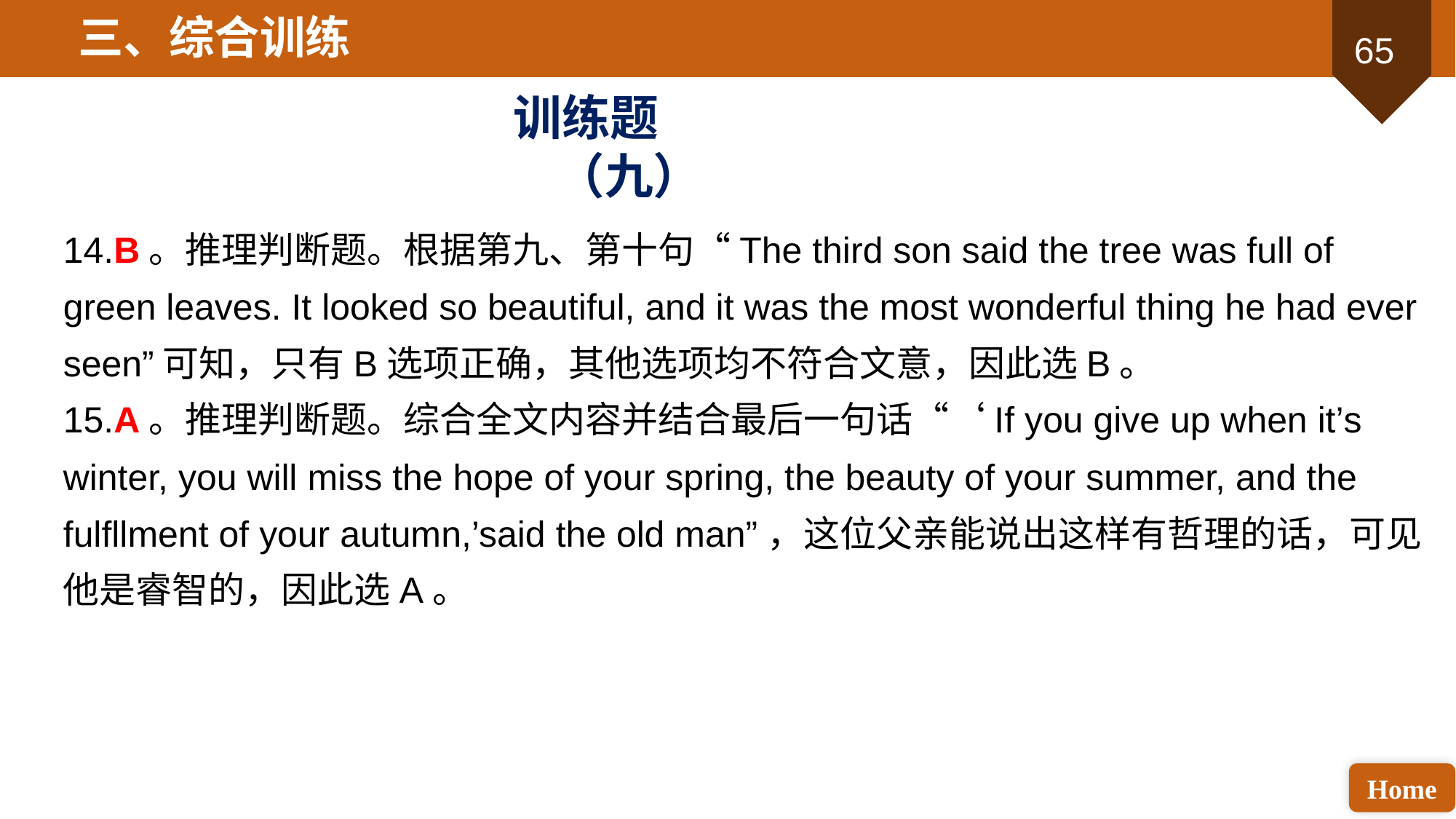

三、综合训练
训练题（九）
14.B。推理判断题。根据第九、第十句“The third son said the tree was full of green leaves. It looked so beautiful, and it was the most wonderful thing he had ever seen”可知，只有B选项正确，其他选项均不符合文意，因此选B。
15.A。推理判断题。综合全文内容并结合最后一句话“‘If you give up when it’s winter, you will miss the hope of your spring, the beauty of your summer, and the fulfllment of your autumn,’said the old man”，这位父亲能说出这样有哲理的话，可见他是睿智的，因此选A。